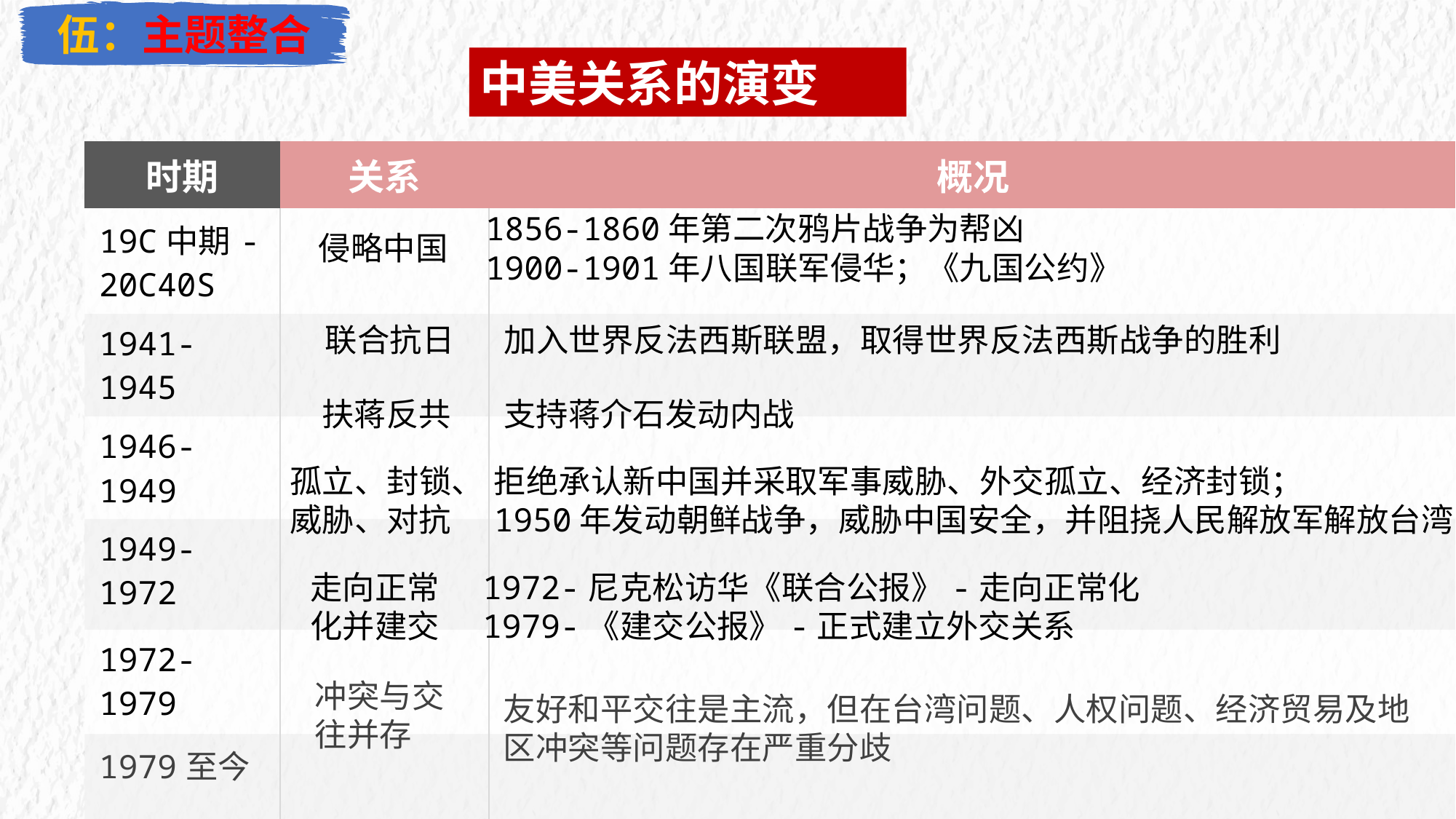

伍：主题整合
中美关系的演变
| 时期 | 关系 | 概况 |
| --- | --- | --- |
| 19C中期-20C40S |  |  |
| 1941-1945 |  |  |
| 1946-1949 |  |  |
| 1949-1972 |  |  |
| 1972-1979 |  |  |
| 1979至今 |  |  |
1856-1860年第二次鸦片战争为帮凶
1900-1901年八国联军侵华；《九国公约》
侵略中国
联合抗日
加入世界反法西斯联盟，取得世界反法西斯战争的胜利
扶蒋反共
支持蒋介石发动内战
孤立、封锁、威胁、对抗
拒绝承认新中国并采取军事威胁、外交孤立、经济封锁；
1950年发动朝鲜战争，威胁中国安全，并阻挠人民解放军解放台湾
走向正常化并建交
1972-尼克松访华《联合公报》-走向正常化
1979-《建交公报》-正式建立外交关系
冲突与交往并存
友好和平交往是主流，但在台湾问题、人权问题、经济贸易及地区冲突等问题存在严重分歧